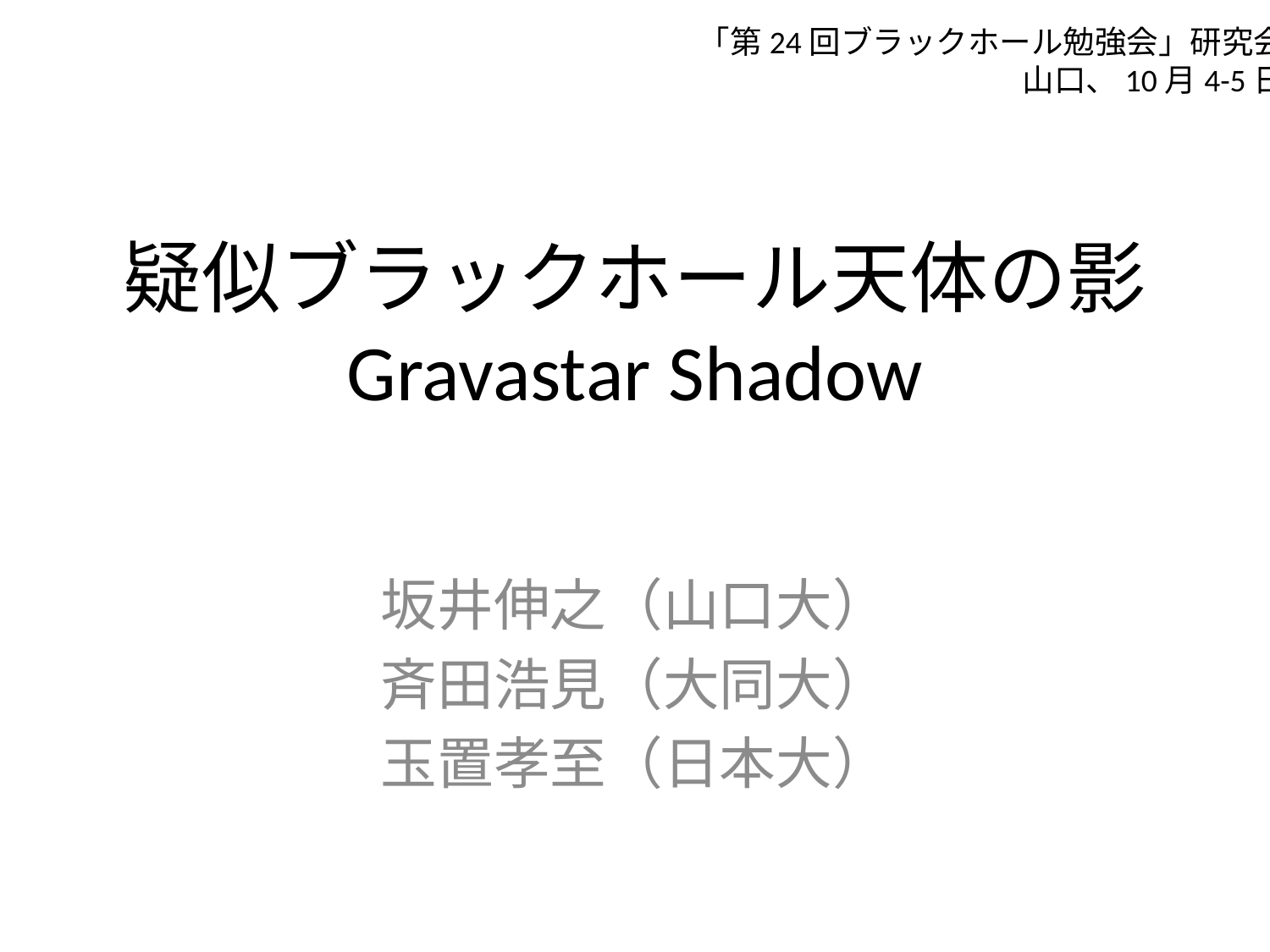

「第24回ブラックホール勉強会」研究会
山口、10月4-5日
# 疑似ブラックホール天体の影 Gravastar Shadow
坂井伸之（山口大）
斉田浩見（大同大）
玉置孝至（日本大）